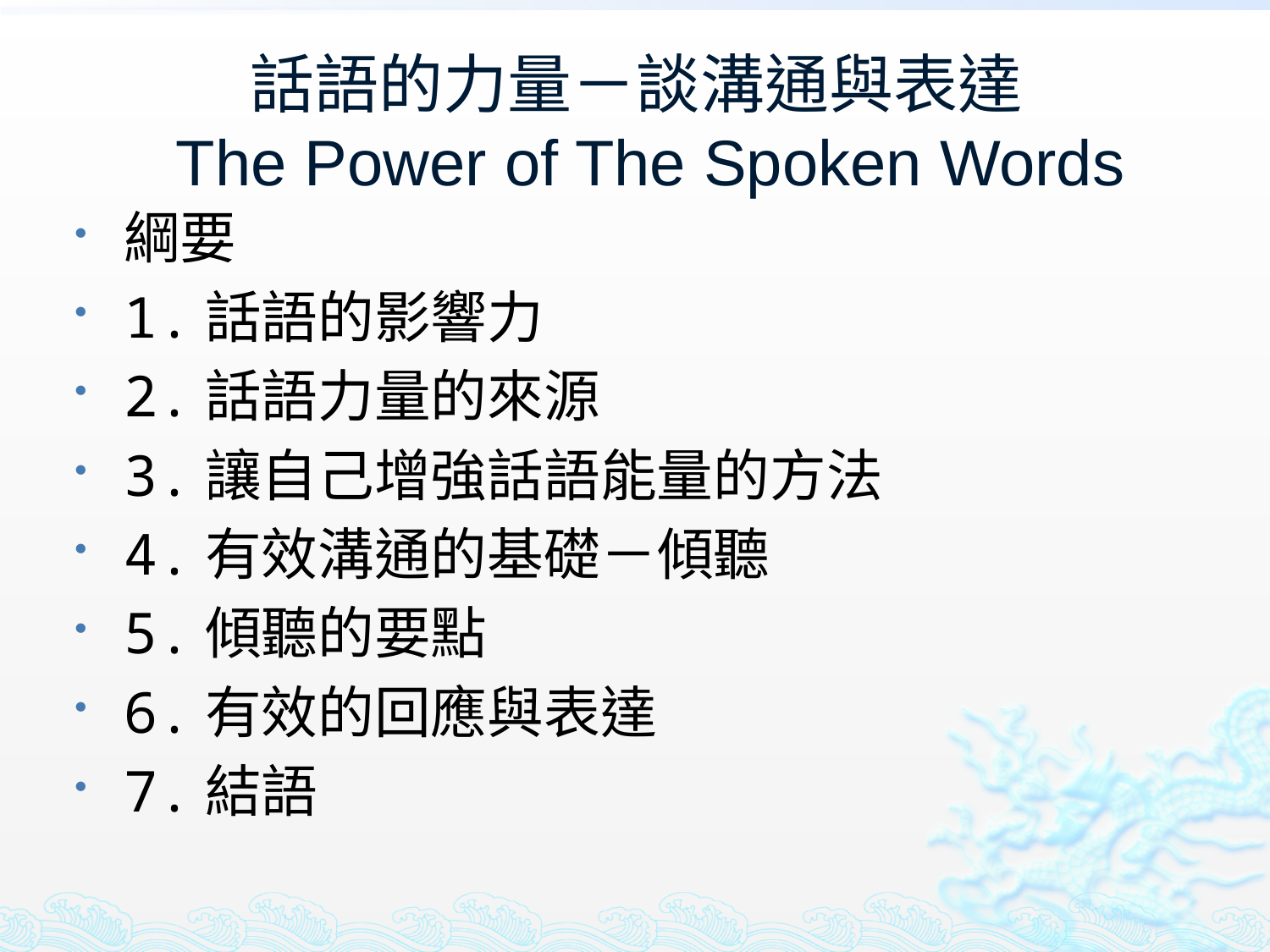

# 話語的力量－談溝通與表達 The Power of The Spoken Words
綱要
1.話語的影響力
2.話語力量的來源
3.讓自己增強話語能量的方法
4.有效溝通的基礎－傾聽
5.傾聽的要點
6.有效的回應與表達
7.結語